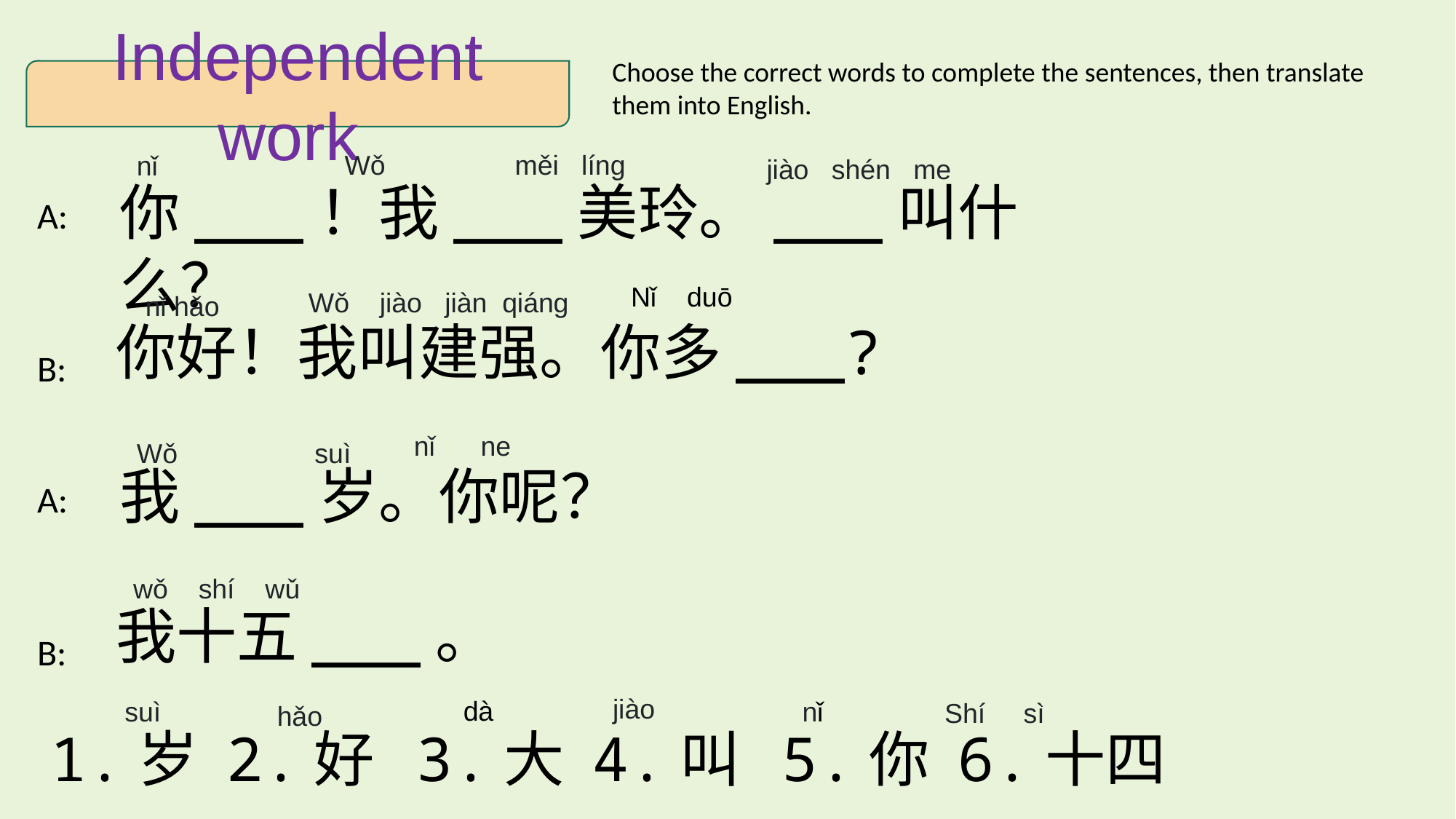

Choose the correct words to complete the sentences, then translate them into English.
Independent work
Wǒ                 měi   líng
nǐ
jiào   shén   me
你___！我___美玲。___叫什么？
A:
Nǐ    duō
Wǒ    jiào   jiàn  qiáng
nǐ hǎo
你好！我叫建强。你多___?
B:
nǐ      ne
Wǒ                  suì
我___岁。你呢？
A:
wǒ    shí    wǔ
我十五___。
B:
jiào
dà
suì
nǐ
Shí     sì
hǎo
1.岁 2.好  3.大 4.叫  5.你 6.十四